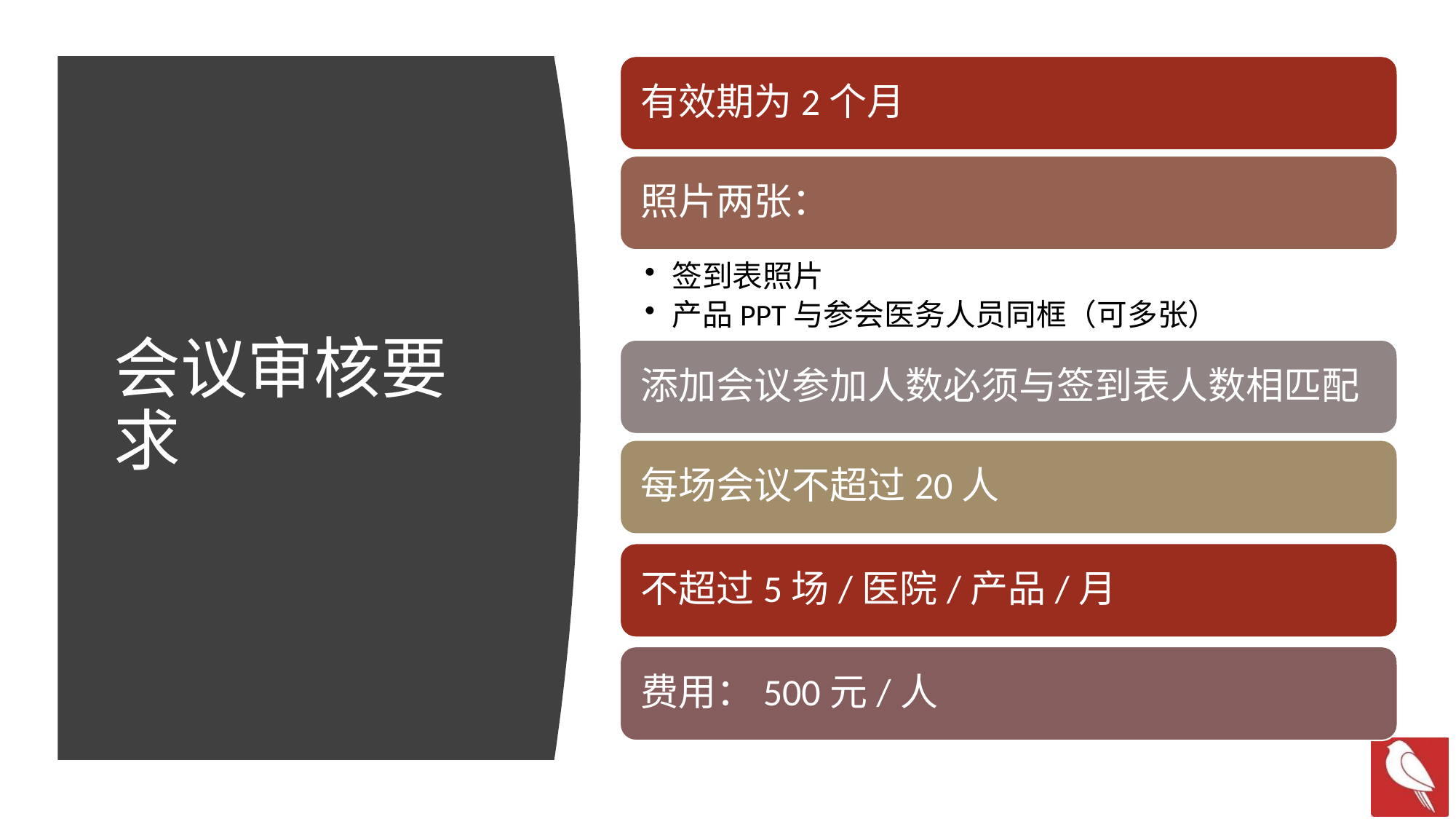

有效期为2个月
每场会议不超过20人
照片两张：
签到表照片
产品PPT与参会医务人员同框（可多张）
添加会议参加人数必须与签到表人数相匹配
费用：500元/人
不超过5场/医院/产品/月

# 会议审核要求
26